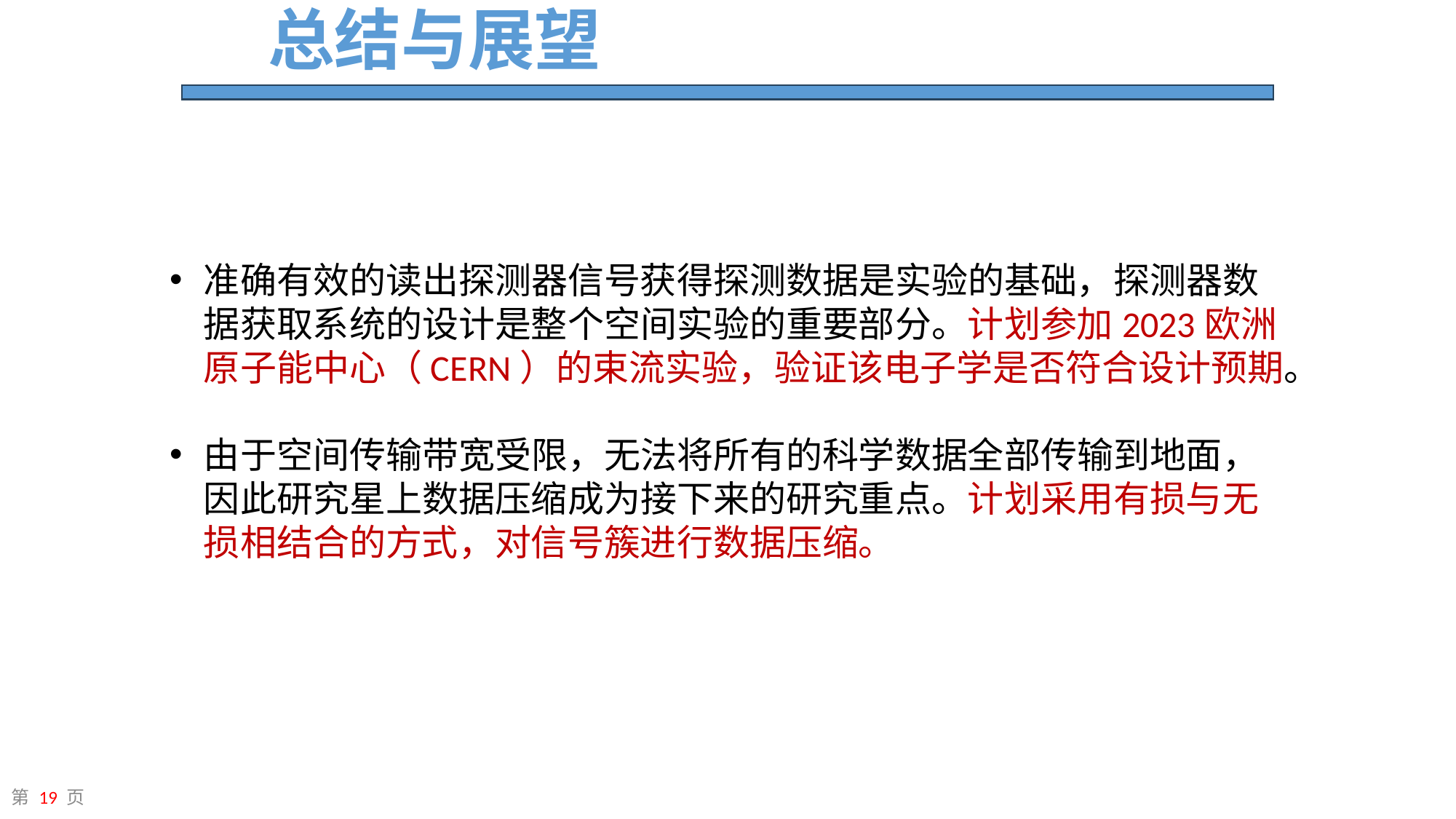

# 总结与展望

准确有效的读出探测器信号获得探测数据是实验的基础，探测器数据获取系统的设计是整个空间实验的重要部分。计划参加2023欧洲原子能中心（CERN）的束流实验，验证该电子学是否符合设计预期。

由于空间传输带宽受限，无法将所有的科学数据全部传输到地面，因此研究星上数据压缩成为接下来的研究重点。计划采用有损与无损相结合的方式，对信号簇进行数据压缩。
第 19 页